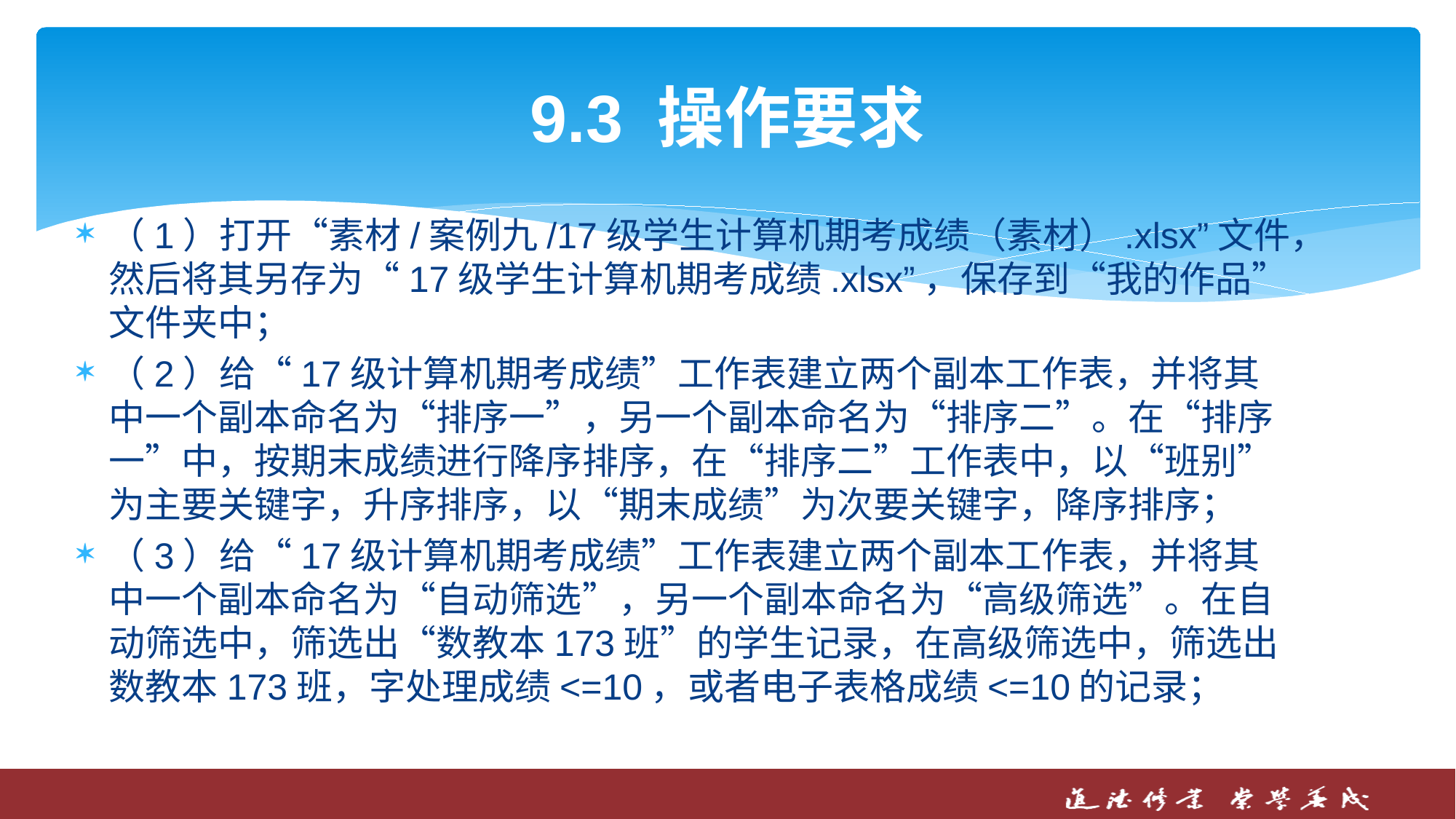

# 9.3 操作要求
（1）打开“素材/案例九/17级学生计算机期考成绩（素材）.xlsx”文件，然后将其另存为“17级学生计算机期考成绩.xlsx”，保存到“我的作品”文件夹中；
（2）给“17级计算机期考成绩”工作表建立两个副本工作表，并将其中一个副本命名为“排序一”，另一个副本命名为“排序二”。在“排序一”中，按期末成绩进行降序排序，在“排序二”工作表中，以“班别”为主要关键字，升序排序，以“期末成绩”为次要关键字，降序排序；
（3）给“17级计算机期考成绩”工作表建立两个副本工作表，并将其中一个副本命名为“自动筛选”，另一个副本命名为“高级筛选”。在自动筛选中，筛选出“数教本173班”的学生记录，在高级筛选中，筛选出数教本173班，字处理成绩<=10，或者电子表格成绩<=10的记录；